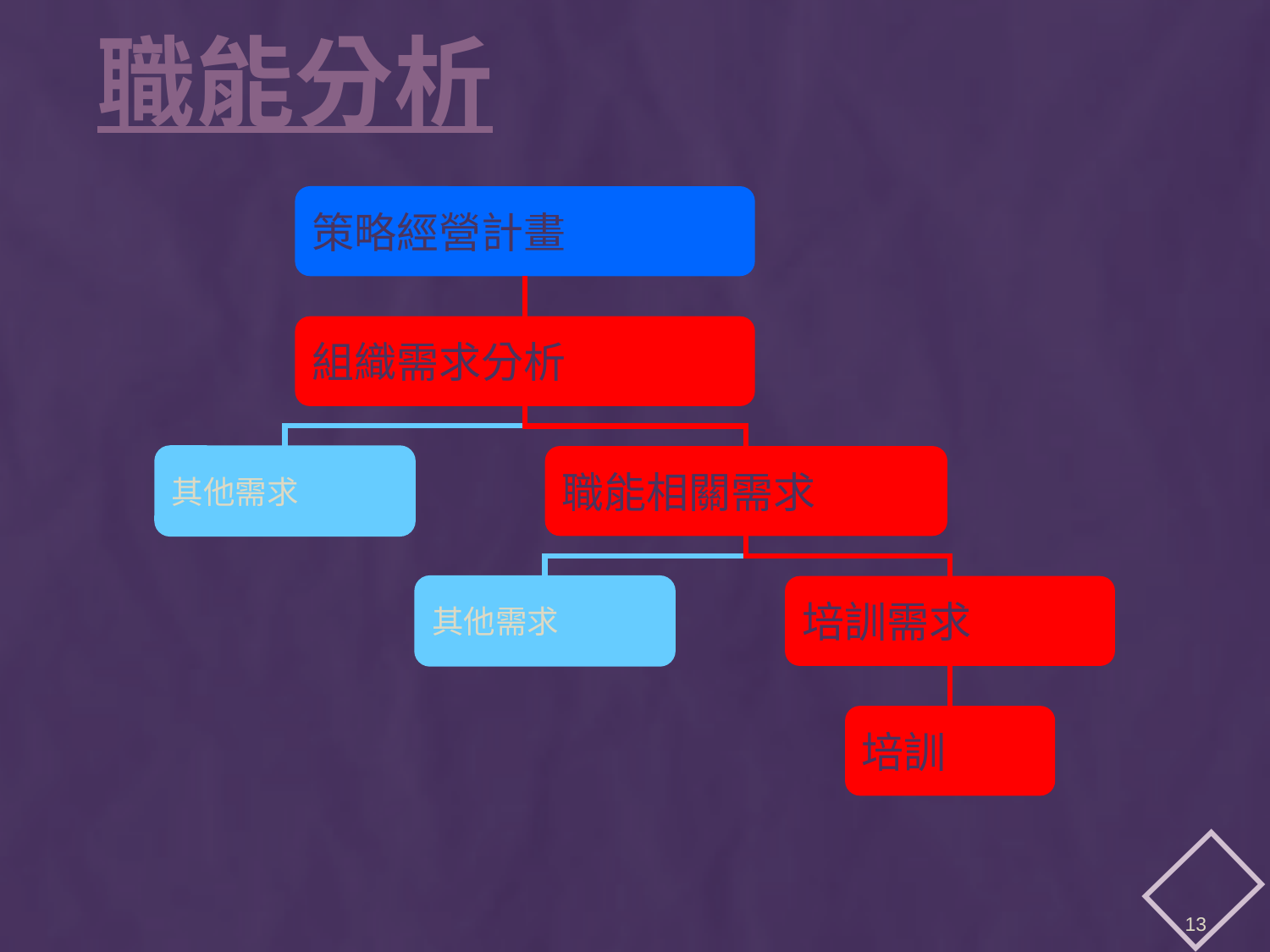

# 職能分析
策略經營計畫
組織需求分析
其他需求
職能相關需求
其他需求
培訓需求
培訓
13